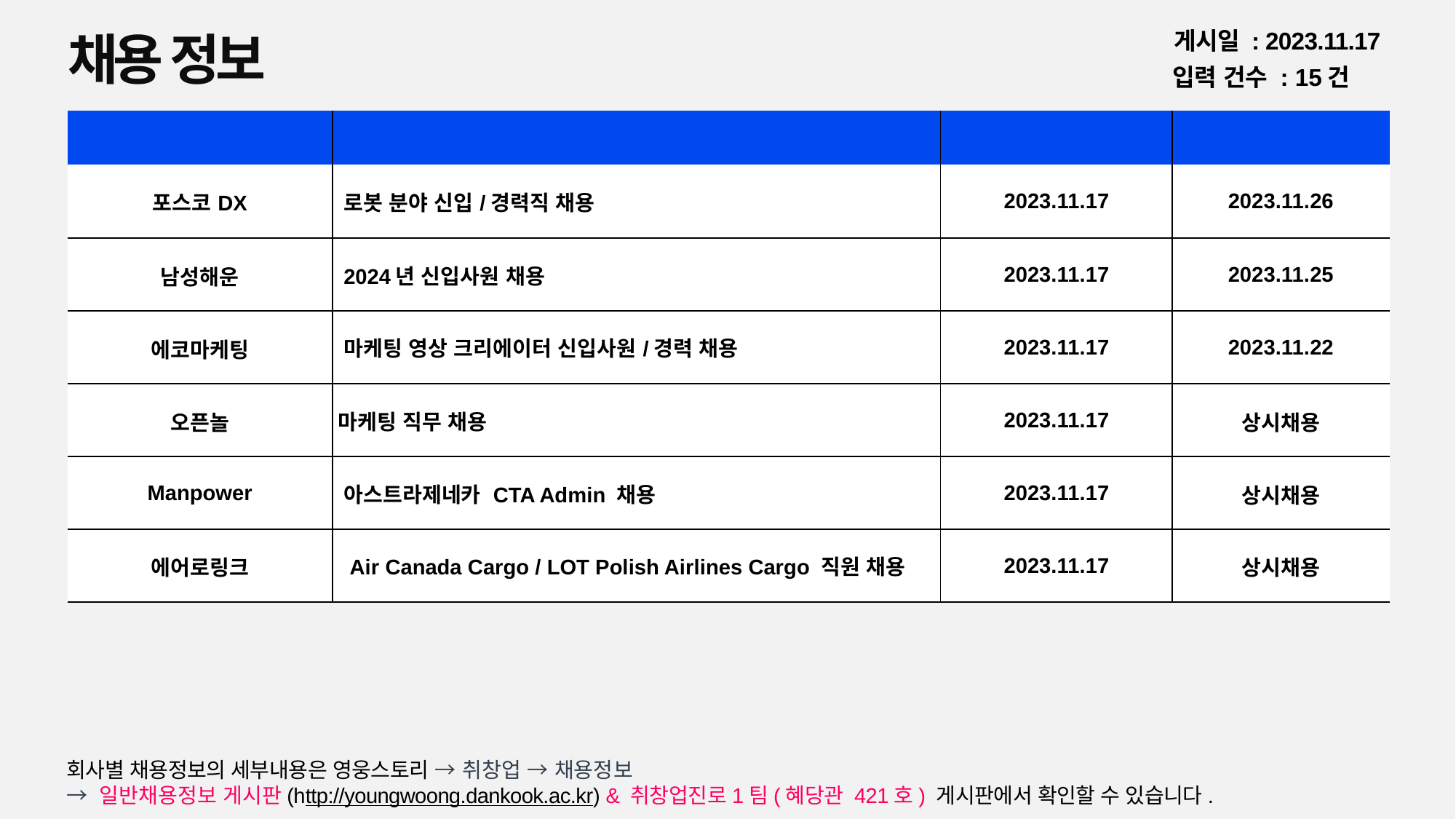

채용 정보
게시일 : 2023.11.17
입력 건수 : 15건
| 회사명 | 공고명 | 등록일 | 마감일 |
| --- | --- | --- | --- |
| 포스코DX | 로봇 분야 신입/경력직 채용 | 2023.11.17 | 2023.11.26 |
| 남성해운 | 2024년 신입사원 채용 | 2023.11.17 | 2023.11.25 |
| 에코마케팅 | 마케팅 영상 크리에이터 신입사원/경력 채용 | 2023.11.17 | 2023.11.22 |
| 오픈놀 | 마케팅 직무 채용 | 2023.11.17 | 상시채용 |
| Manpower | 아스트라제네카 CTA Admin 채용 | 2023.11.17 | 상시채용 |
| 에어로링크 | Air Canada Cargo / LOT Polish Airlines Cargo 직원 채용 | 2023.11.17 | 상시채용 |
회사별 채용정보의 세부내용은 영웅스토리 → 취창업 → 채용정보
→ 일반채용정보 게시판(http://youngwoong.dankook.ac.kr) & 취창업진로1팀(혜당관 421호) 게시판에서 확인할 수 있습니다.